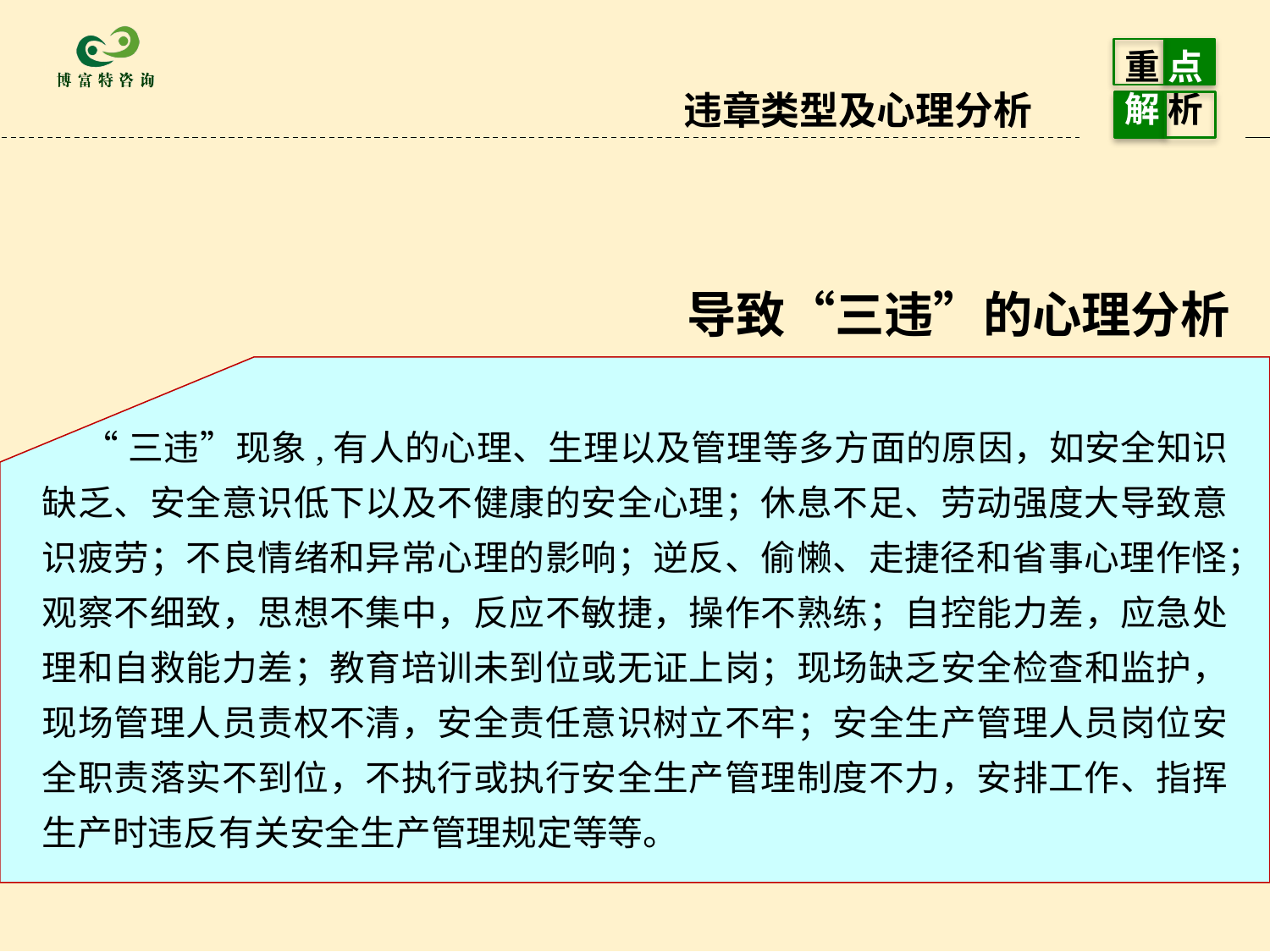

导致“三违”的心理分析

     “三违”现象,有人的心理、生理以及管理等多方面的原因，如安全知识缺乏、安全意识低下以及不健康的安全心理；休息不足、劳动强度大导致意识疲劳；不良情绪和异常心理的影响；逆反、偷懒、走捷径和省事心理作怪；观察不细致，思想不集中，反应不敏捷，操作不熟练；自控能力差，应急处理和自救能力差；教育培训未到位或无证上岗；现场缺乏安全检查和监护，现场管理人员责权不清，安全责任意识树立不牢；安全生产管理人员岗位安全职责落实不到位，不执行或执行安全生产管理制度不力，安排工作、指挥生产时违反有关安全生产管理规定等等。